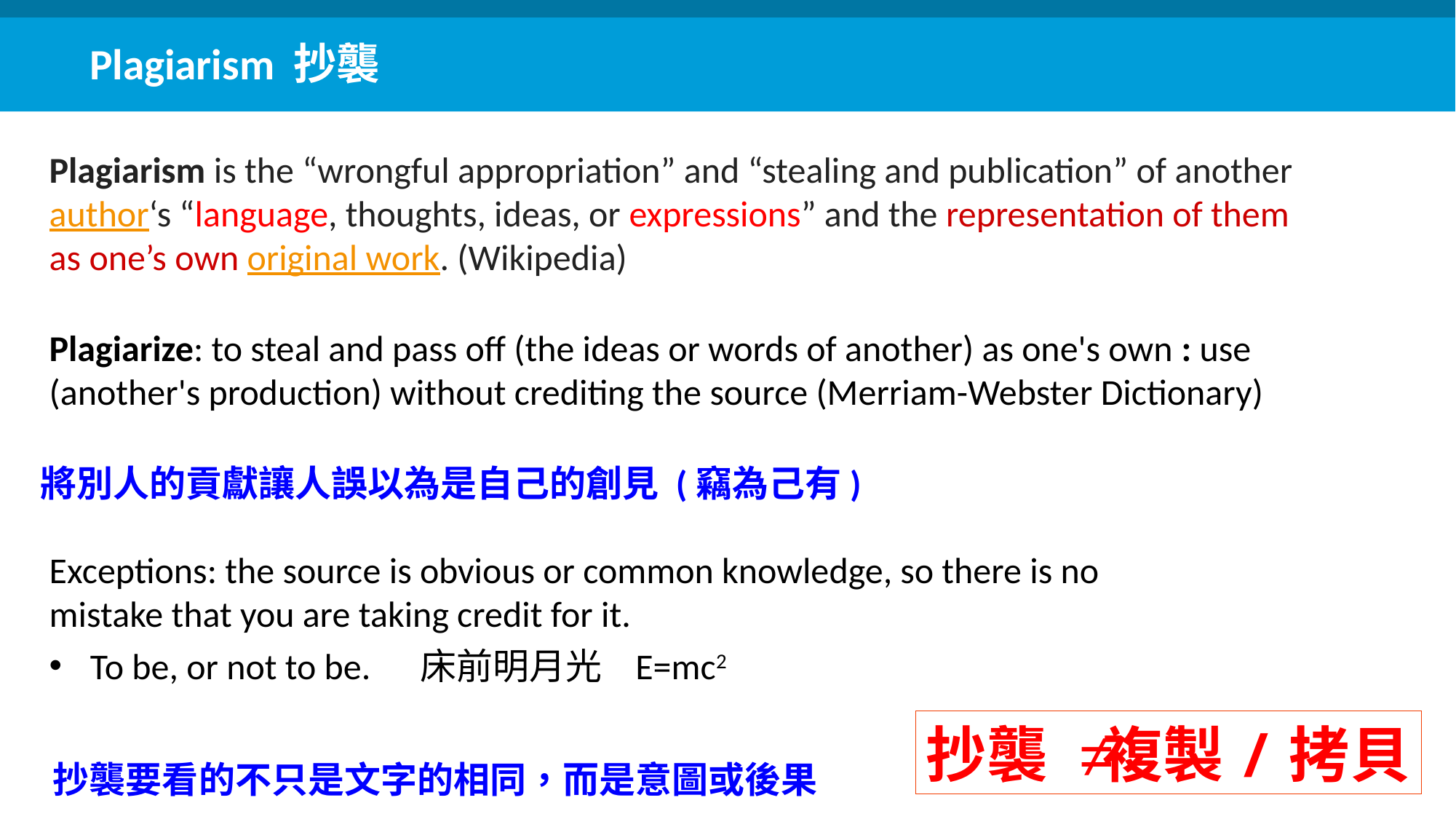

Plagiarism 抄襲
Plagiarism is the “wrongful appropriation” and “stealing and publication” of another author‘s “language, thoughts, ideas, or expressions” and the representation of them as one’s own original work. (Wikipedia)
Plagiarize: to steal and pass off (the ideas or words of another) as one's own : use (another's production) without crediting the source (Merriam-Webster Dictionary)
將別人的貢獻讓人誤以為是自己的創見 (竊為己有)
Exceptions: the source is obvious or common knowledge, so there is no mistake that you are taking credit for it.
To be, or not to be.     床前明月光   E=mc2
抄襲要看的不只是文字的相同，而是意圖或後果
抄襲    複製/拷貝
≠